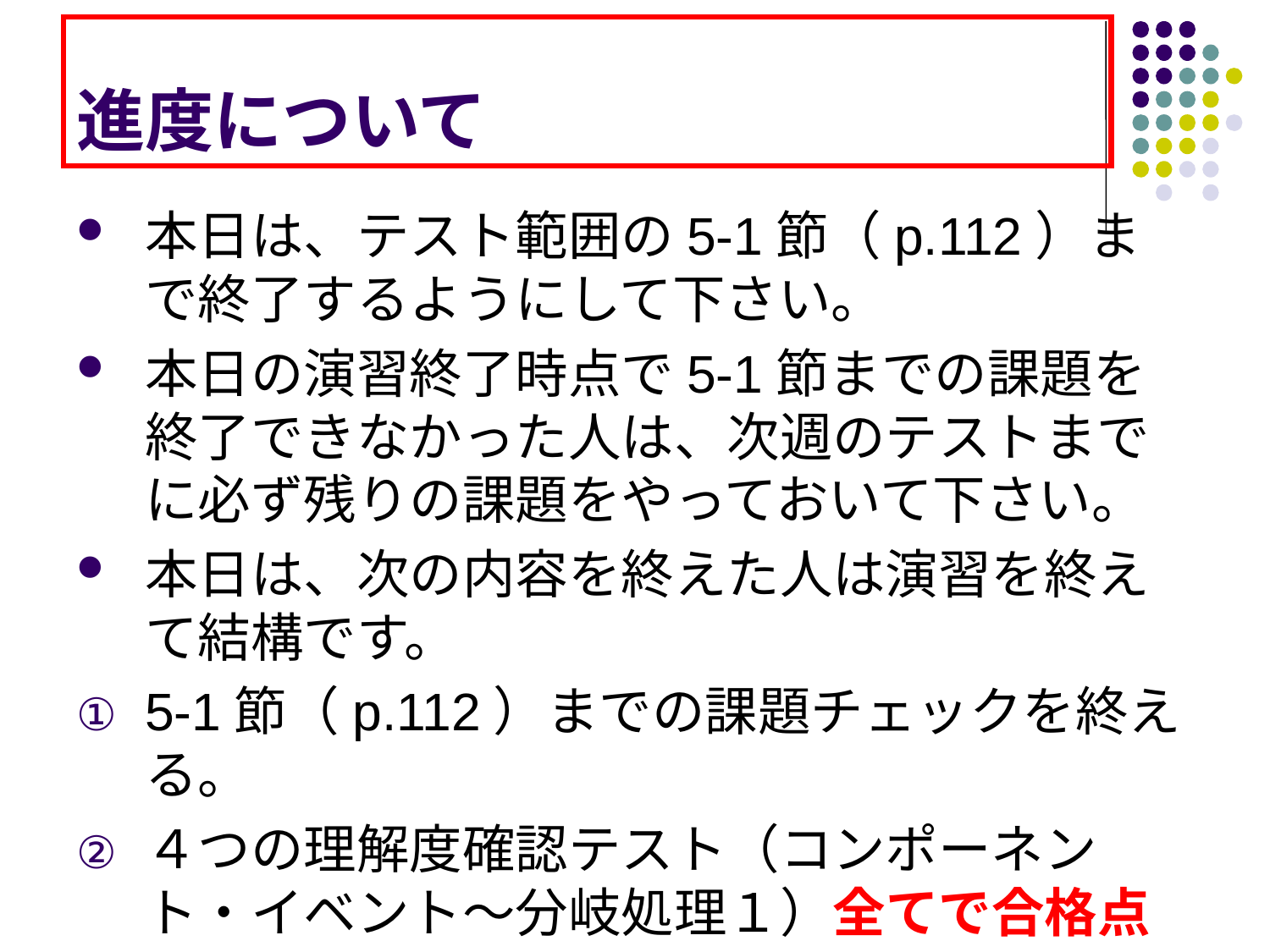

# 進度について
本日は、テスト範囲の5-1節（p.112）まで終了するようにして下さい。
本日の演習終了時点で5-1節までの課題を終了できなかった人は、次週のテストまでに必ず残りの課題をやっておいて下さい。
本日は、次の内容を終えた人は演習を終えて結構です。
5-1節（p.112）までの課題チェックを終える。
４つの理解度確認テスト（コンポーネント・イベント～分岐処理１）全てで合格点をとる。